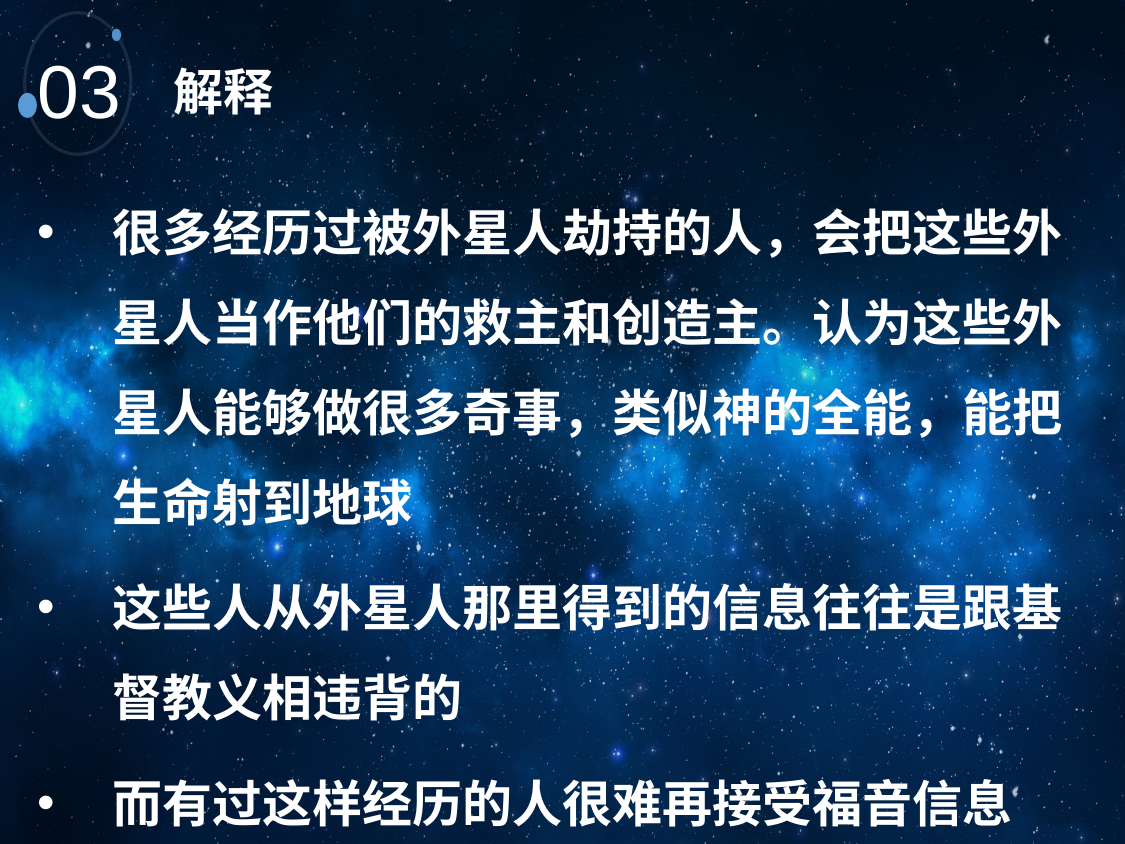

03
解释
很多经历过被外星人劫持的人，会把这些外星人当作他们的救主和创造主。认为这些外星人能够做很多奇事，类似神的全能，能把生命射到地球
这些人从外星人那里得到的信息往往是跟基督教义相违背的
而有过这样经历的人很难再接受福音信息